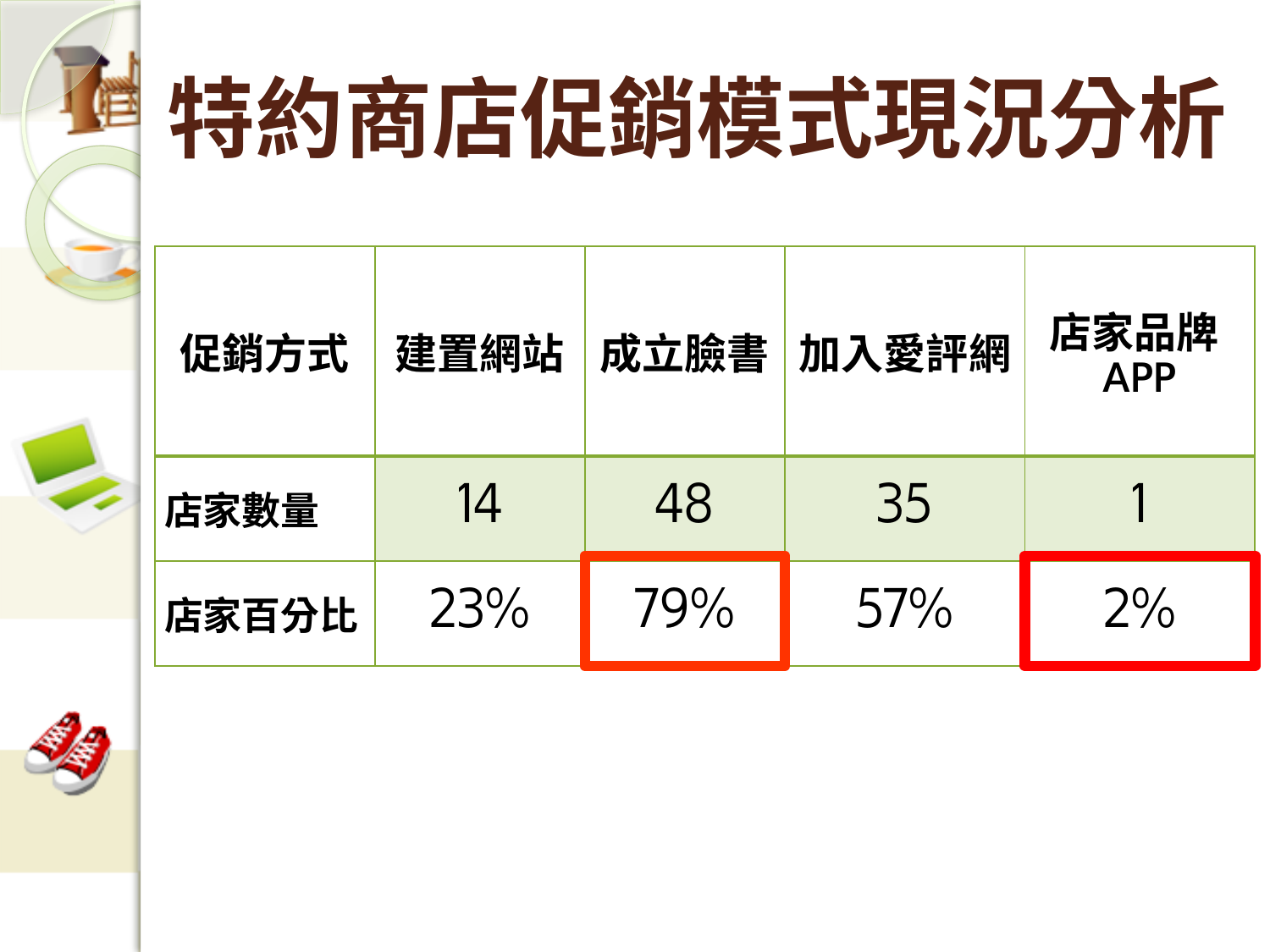

# 特約商店促銷模式現況分析
| 促銷方式 | 建置網站 | 成立臉書 | 加入愛評網 | 店家品牌APP |
| --- | --- | --- | --- | --- |
| 店家數量 | 14 | 48 | 35 | 1 |
| 店家百分比 | 23% | 79% | 57% | 2% |